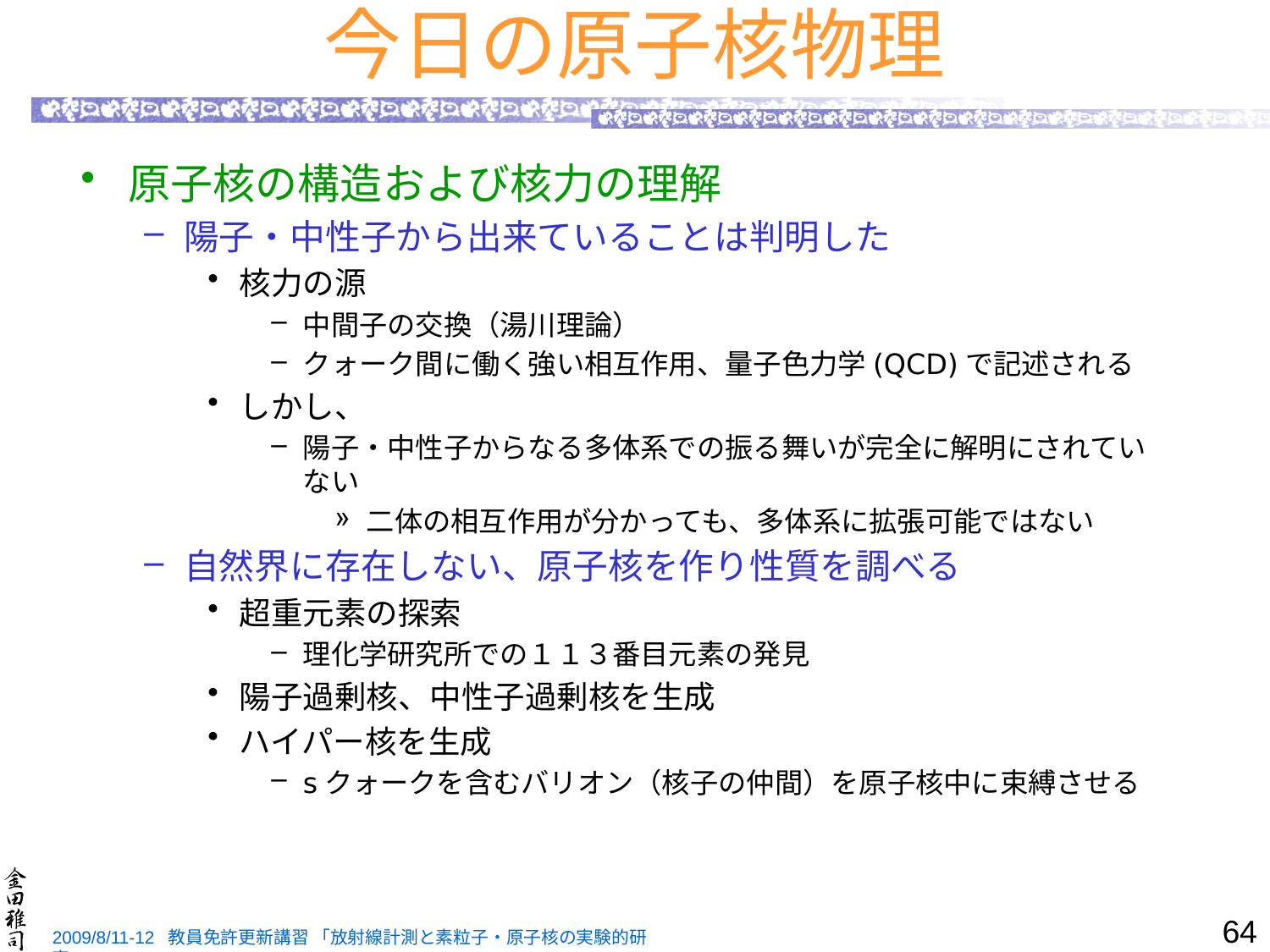

# 今日の原子核物理
原子核の構造および核力の理解
陽子・中性子から出来ていることは判明した
核力の源
中間子の交換（湯川理論）
クォーク間に働く強い相互作用、量子色力学(QCD)で記述される
しかし、
陽子・中性子からなる多体系での振る舞いが完全に解明にされていない
二体の相互作用が分かっても、多体系に拡張可能ではない
自然界に存在しない、原子核を作り性質を調べる
超重元素の探索
理化学研究所での１１３番目元素の発見
陽子過剰核、中性子過剰核を生成
ハイパー核を生成
sクォークを含むバリオン（核子の仲間）を原子核中に束縛させる
64
2009/8/11-12  教員免許更新講習 「放射線計測と素粒子・原子核の実験的研究」